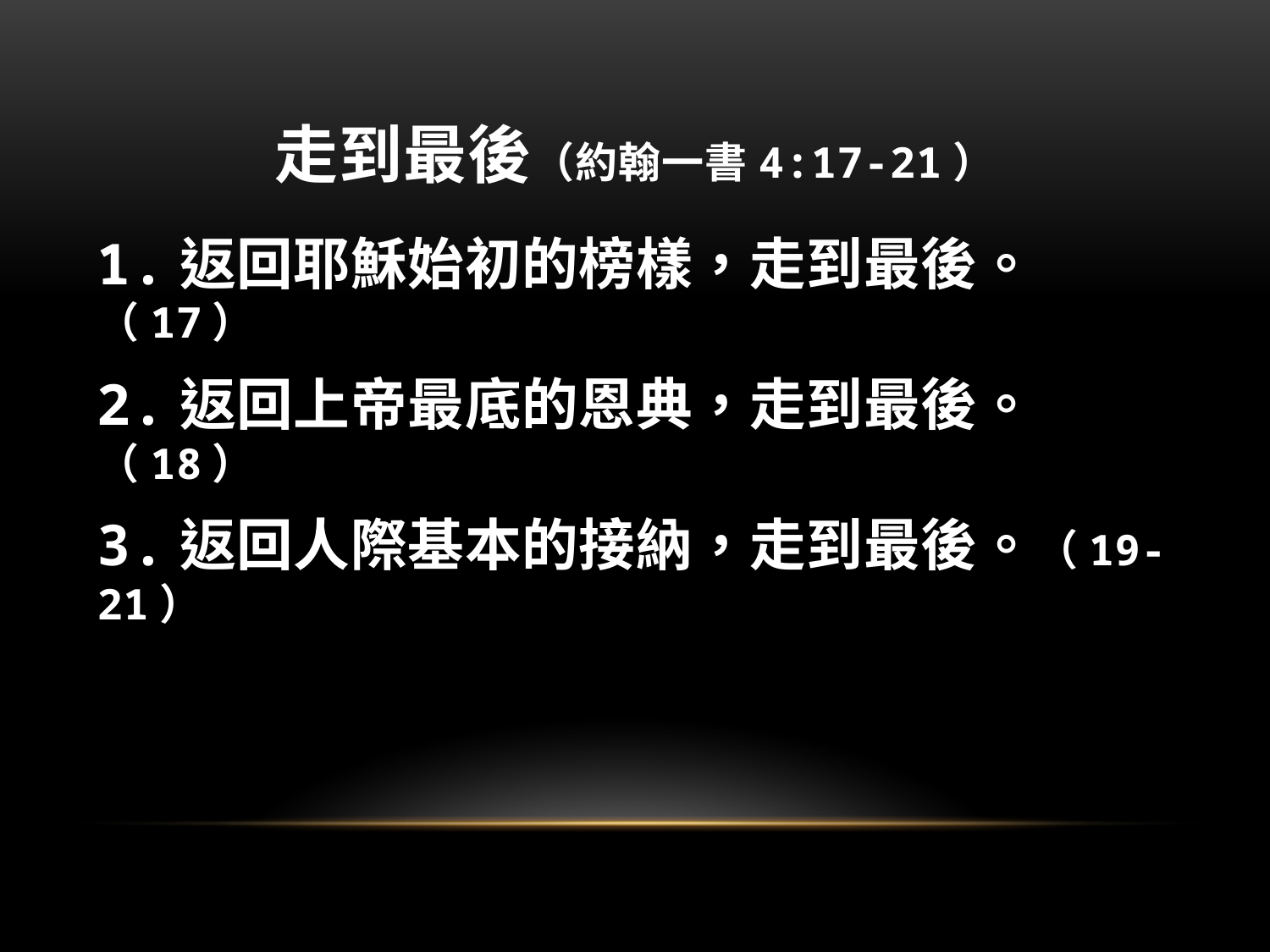

# 走到最後（約翰一書4:17-21）
1.返回耶穌始初的榜樣，走到最後。（17）
2.返回上帝最底的恩典，走到最後。（18）
3.返回人際基本的接納，走到最後。（19-21）